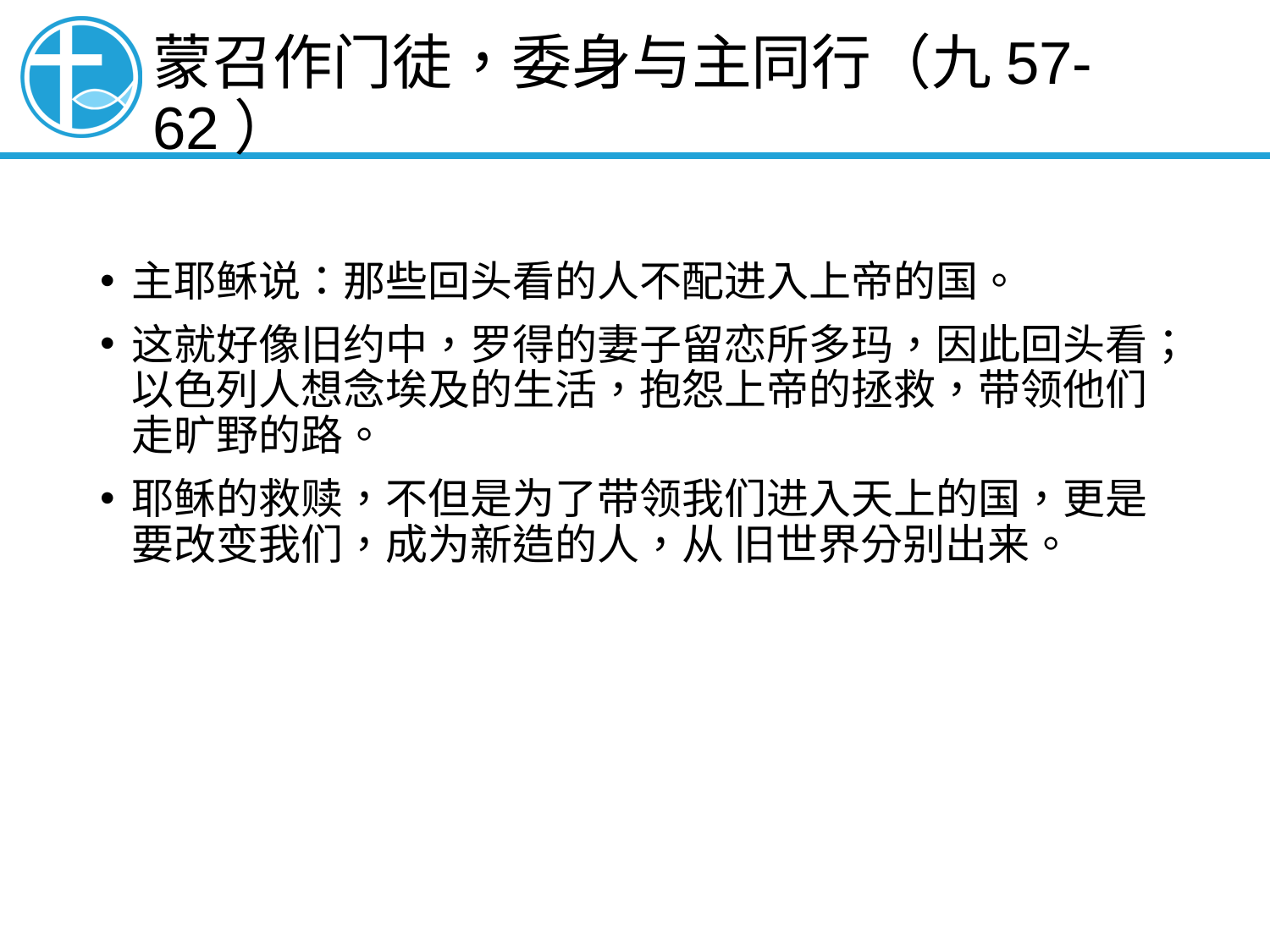

# 蒙召作门徒，委身与主同行（九57-62）
主耶稣说：那些回头看的人不配进入上帝的国。
这就好像旧约中，罗得的妻子留恋所多玛，因此回头看；以色列人想念埃及的生活，抱怨上帝的拯救，带领他们走旷野的路。
耶稣的救赎，不但是为了带领我们进入天上的国，更是要改变我们，成为新造的人，从 旧世界分别出来。